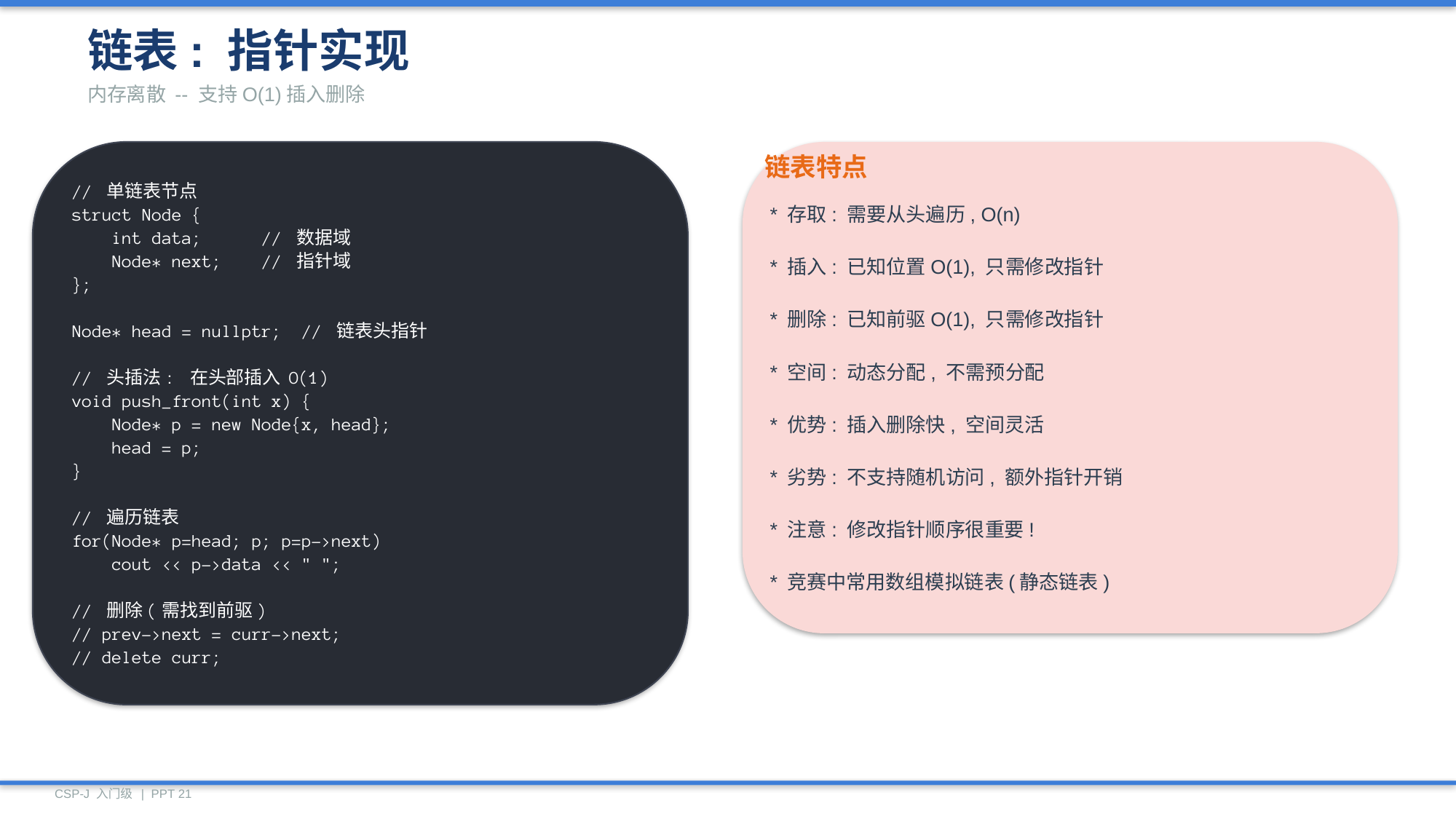

链表: 指针实现
内存离散 -- 支持O(1)插入删除
// 单链表节点
struct Node {
    int data;      // 数据域
    Node* next;    // 指针域
};

Node* head = nullptr;  // 链表头指针

// 头插法: 在头部插入 O(1)
void push_front(int x) {
    Node* p = new Node{x, head};
    head = p;
}

// 遍历链表
for(Node* p=head; p; p=p->next)
    cout << p->data << " ";

// 删除(需找到前驱)
// prev->next = curr->next;
// delete curr;

链表特点
* 存取: 需要从头遍历, O(n)
* 插入: 已知位置O(1), 只需修改指针
* 删除: 已知前驱O(1), 只需修改指针
* 空间: 动态分配, 不需预分配
* 优势: 插入删除快, 空间灵活
* 劣势: 不支持随机访问, 额外指针开销
* 注意: 修改指针顺序很重要!
* 竞赛中常用数组模拟链表(静态链表)

CSP-J 入门级  |  PPT 21